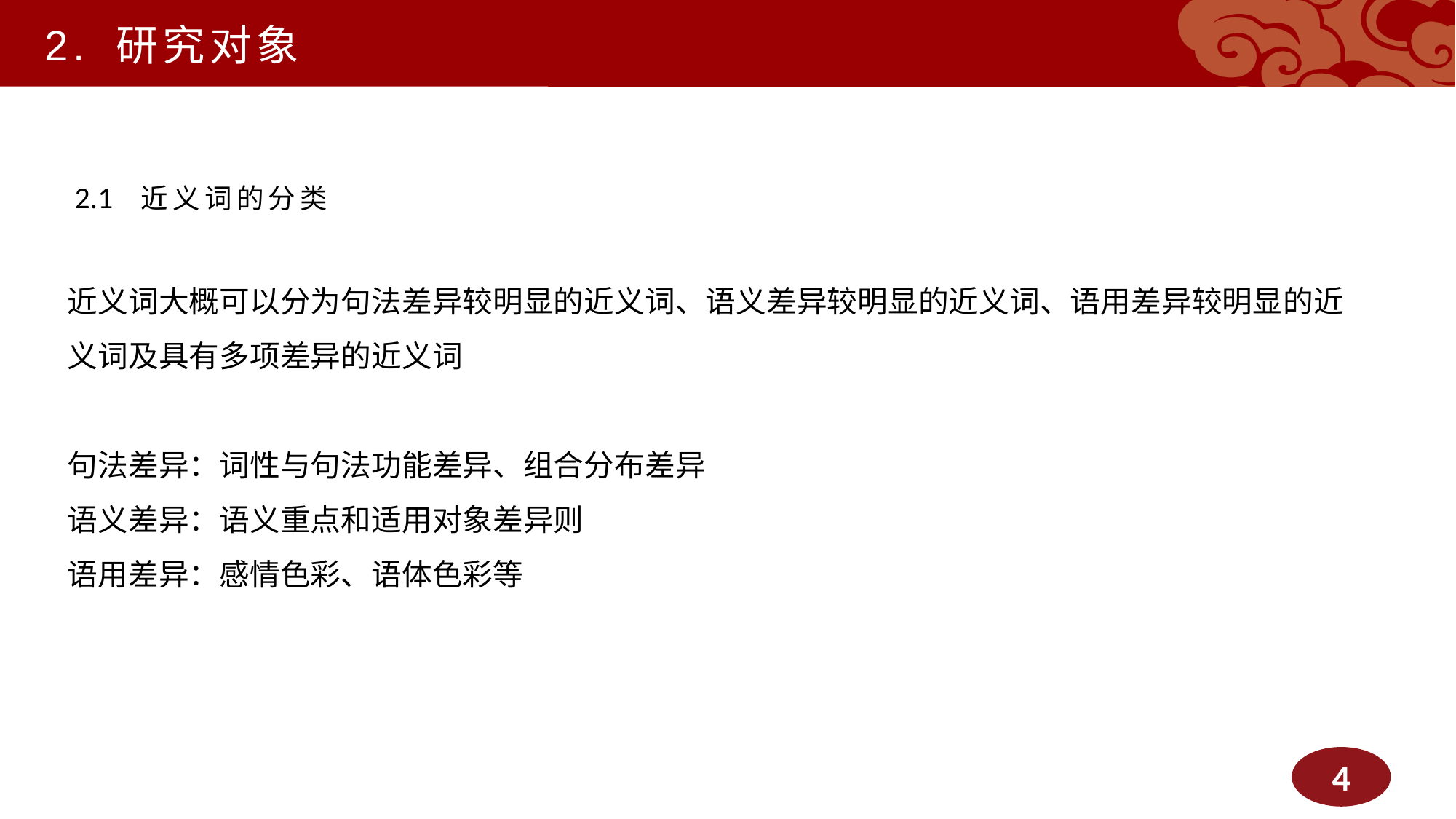

2. 研究对象
 2.1   近义词的分类

近义词大概可以分为句法差异较明显的近义词、语义差异较明显的近义词、语用差异较明显的近义词及具有多项差异的近义词

句法差异：词性与句法功能差异、组合分布差异
语义差异：语义重点和适用对象差异则
语用差异：感情色彩、语体色彩等